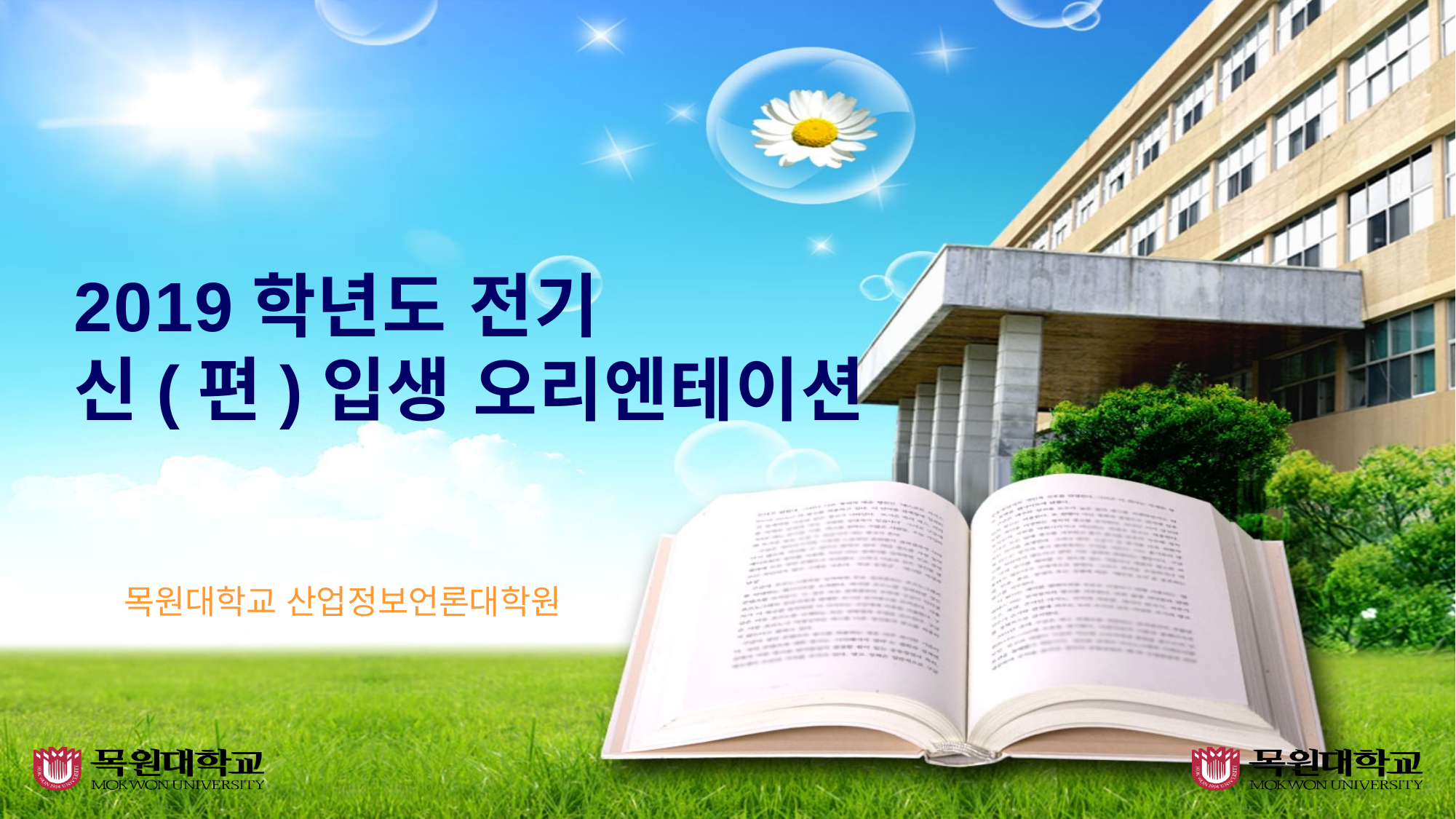

# 2019학년도 전기 신(편)입생 오리엔테이션
목원대학교 산업정보언론대학원